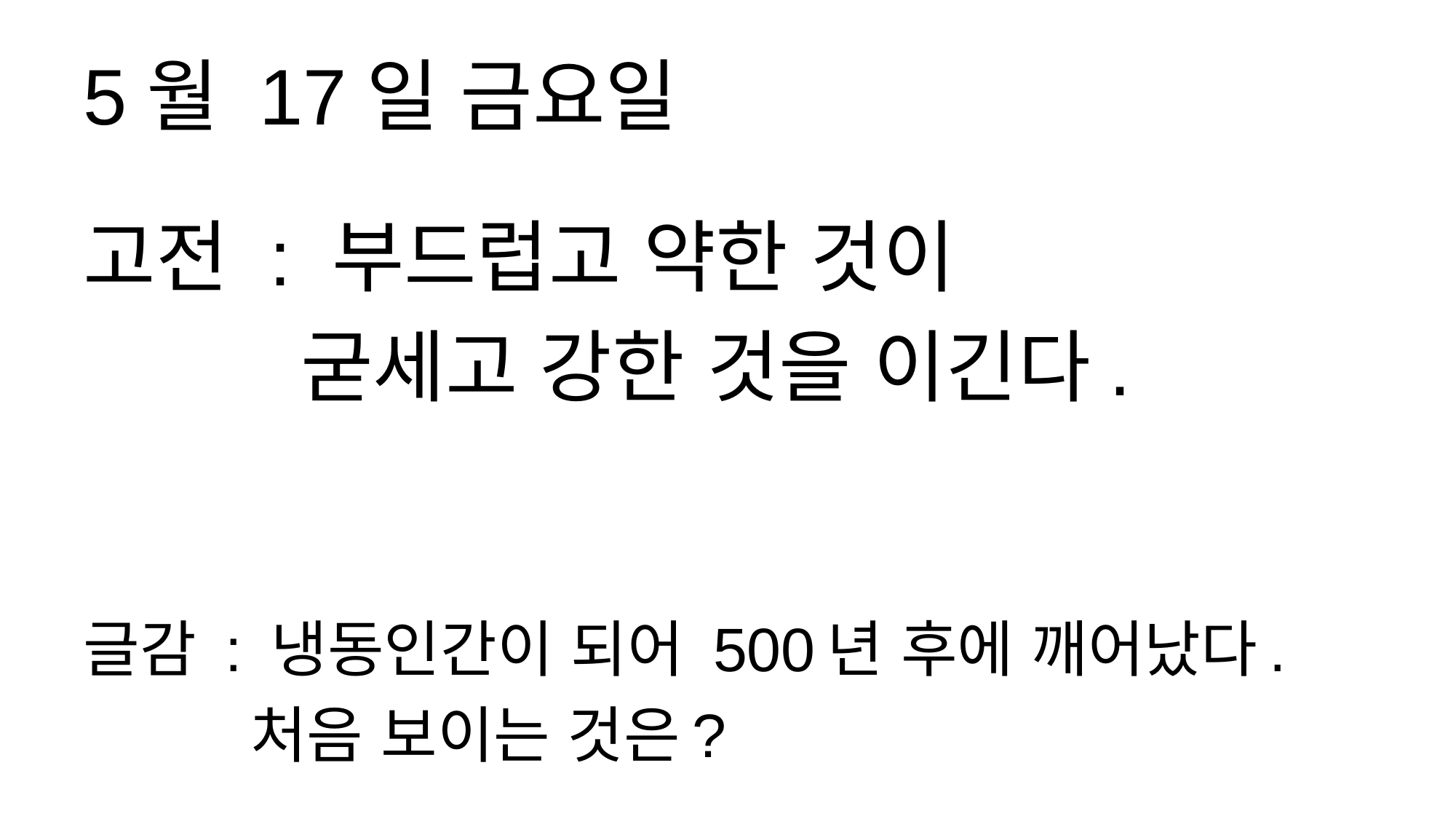

5월 17일 금요일
고전 : 부드럽고 약한 것이
         굳세고 강한 것을 이긴다.
글감 : 냉동인간이 되어 500년 후에 깨어났다.
         처음 보이는 것은?